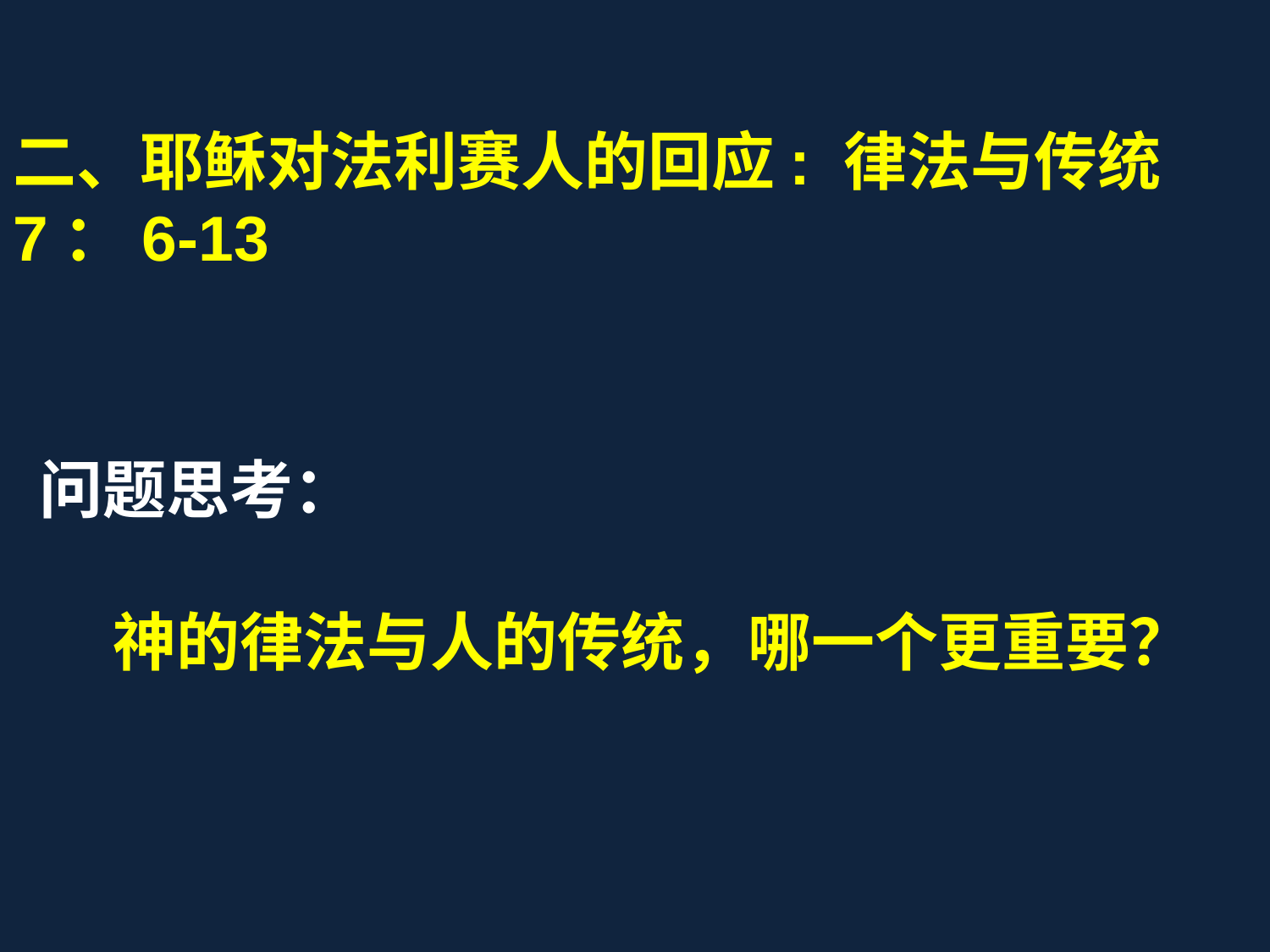

二、耶稣对法利赛人的回应: 律法与传统 7：6-13
    问题思考：
       神的律法与人的传统，哪一个更重要？